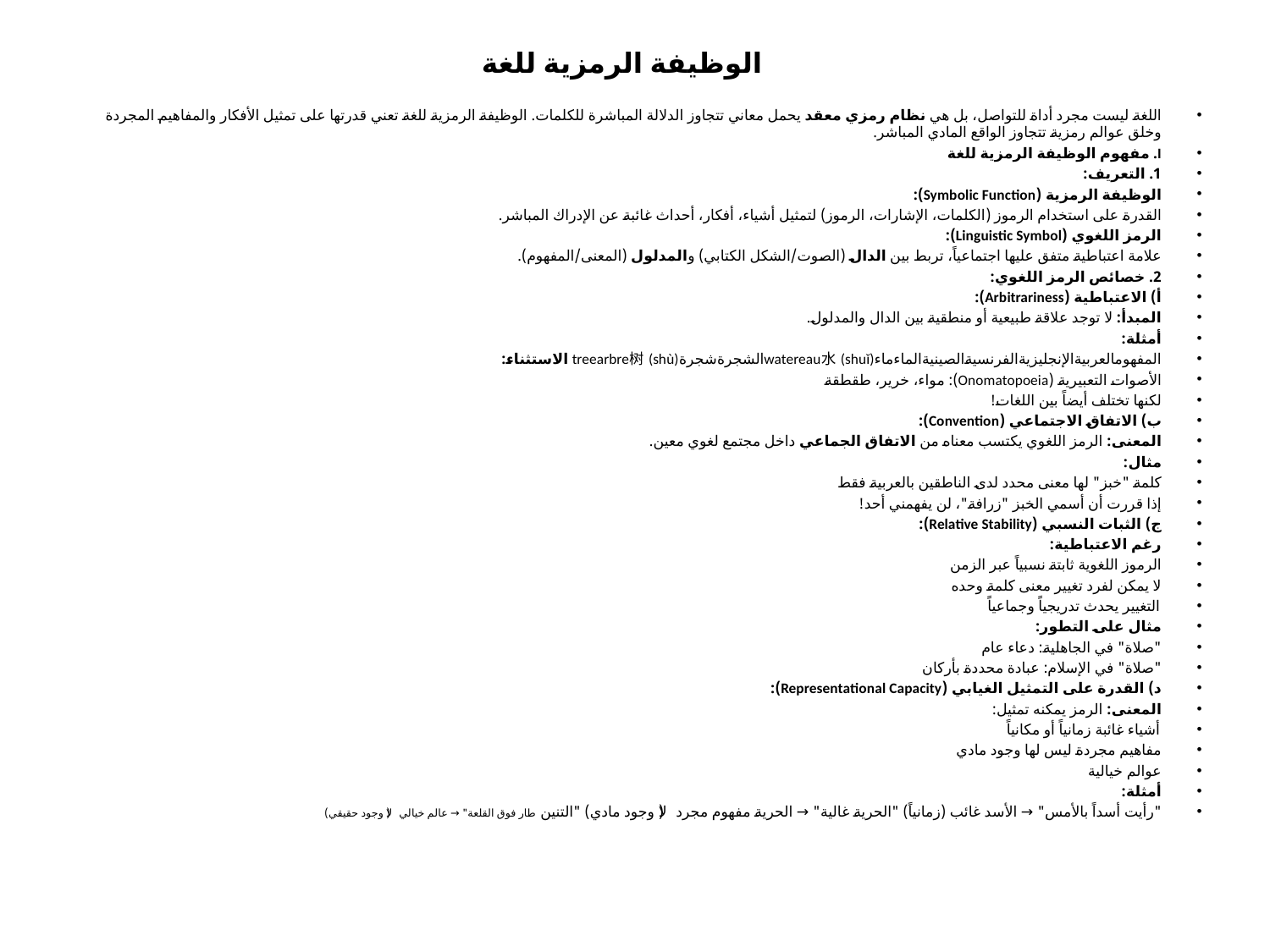

# الوظيفة الرمزية للغة
اللغة ليست مجرد أداة للتواصل، بل هي نظام رمزي معقد يحمل معاني تتجاوز الدلالة المباشرة للكلمات. الوظيفة الرمزية للغة تعني قدرتها على تمثيل الأفكار والمفاهيم المجردة وخلق عوالم رمزية تتجاوز الواقع المادي المباشر.
I. مفهوم الوظيفة الرمزية للغة
1. التعريف:
الوظيفة الرمزية (Symbolic Function):
القدرة على استخدام الرموز (الكلمات، الإشارات، الرموز) لتمثيل أشياء، أفكار، أحداث غائبة عن الإدراك المباشر.
الرمز اللغوي (Linguistic Symbol):
علامة اعتباطية متفق عليها اجتماعياً، تربط بين الدال (الصوت/الشكل الكتابي) والمدلول (المعنى/المفهوم).
2. خصائص الرمز اللغوي:
أ) الاعتباطية (Arbitrariness):
المبدأ: لا توجد علاقة طبيعية أو منطقية بين الدال والمدلول.
أمثلة:
المفهومالعربيةالإنجليزيةالفرنسيةالصينيةالماءماءwatereau水 (shuǐ)الشجرةشجرةtreearbre树 (shù) الاستثناء:
الأصوات التعبيرية (Onomatopoeia): مواء، خرير، طقطقة
لكنها تختلف أيضاً بين اللغات!
ب) الاتفاق الاجتماعي (Convention):
المعنى: الرمز اللغوي يكتسب معناه من الاتفاق الجماعي داخل مجتمع لغوي معين.
مثال:
كلمة "خبز" لها معنى محدد لدى الناطقين بالعربية فقط
إذا قررت أن أسمي الخبز "زرافة"، لن يفهمني أحد!
ج) الثبات النسبي (Relative Stability):
رغم الاعتباطية:
الرموز اللغوية ثابتة نسبياً عبر الزمن
لا يمكن لفرد تغيير معنى كلمة وحده
التغيير يحدث تدريجياً وجماعياً
مثال على التطور:
"صلاة" في الجاهلية: دعاء عام
"صلاة" في الإسلام: عبادة محددة بأركان
د) القدرة على التمثيل الغيابي (Representational Capacity):
المعنى: الرمز يمكنه تمثيل:
أشياء غائبة زمانياً أو مكانياً
مفاهيم مجردة ليس لها وجود مادي
عوالم خيالية
أمثلة:
"رأيت أسداً بالأمس" → الأسد غائب (زمانياً) "الحرية غالية" → الحرية مفهوم مجرد (لا وجود مادي) "التنين طار فوق القلعة" → عالم خيالي (لا وجود حقيقي)